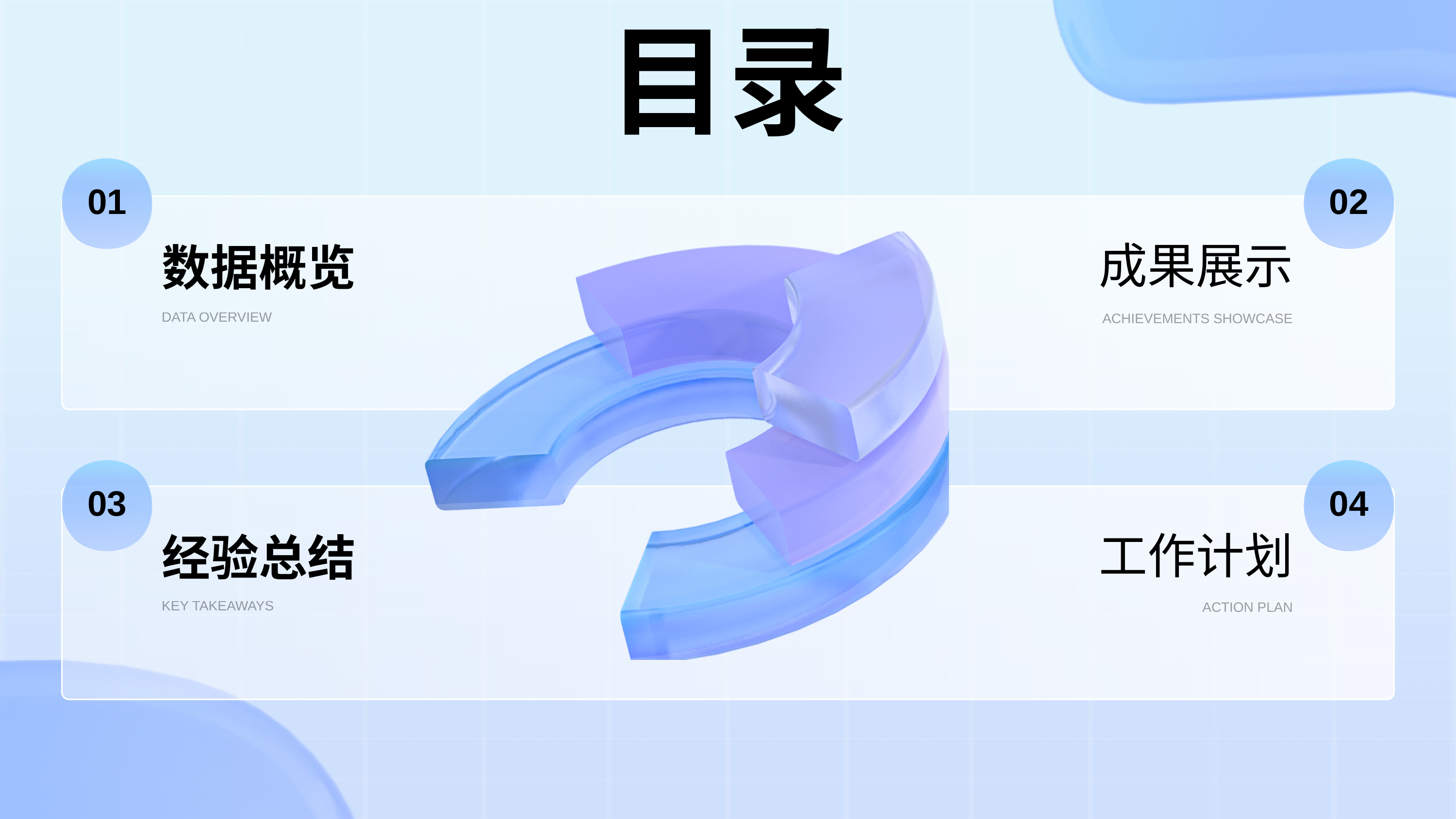

目录

01
02

成果展示
数据概览
DATA OVERVIEW
ACHIEVEMENTS SHOWCASE

03
04
工作计划
经验总结
KEY TAKEAWAYS
ACTION PLAN